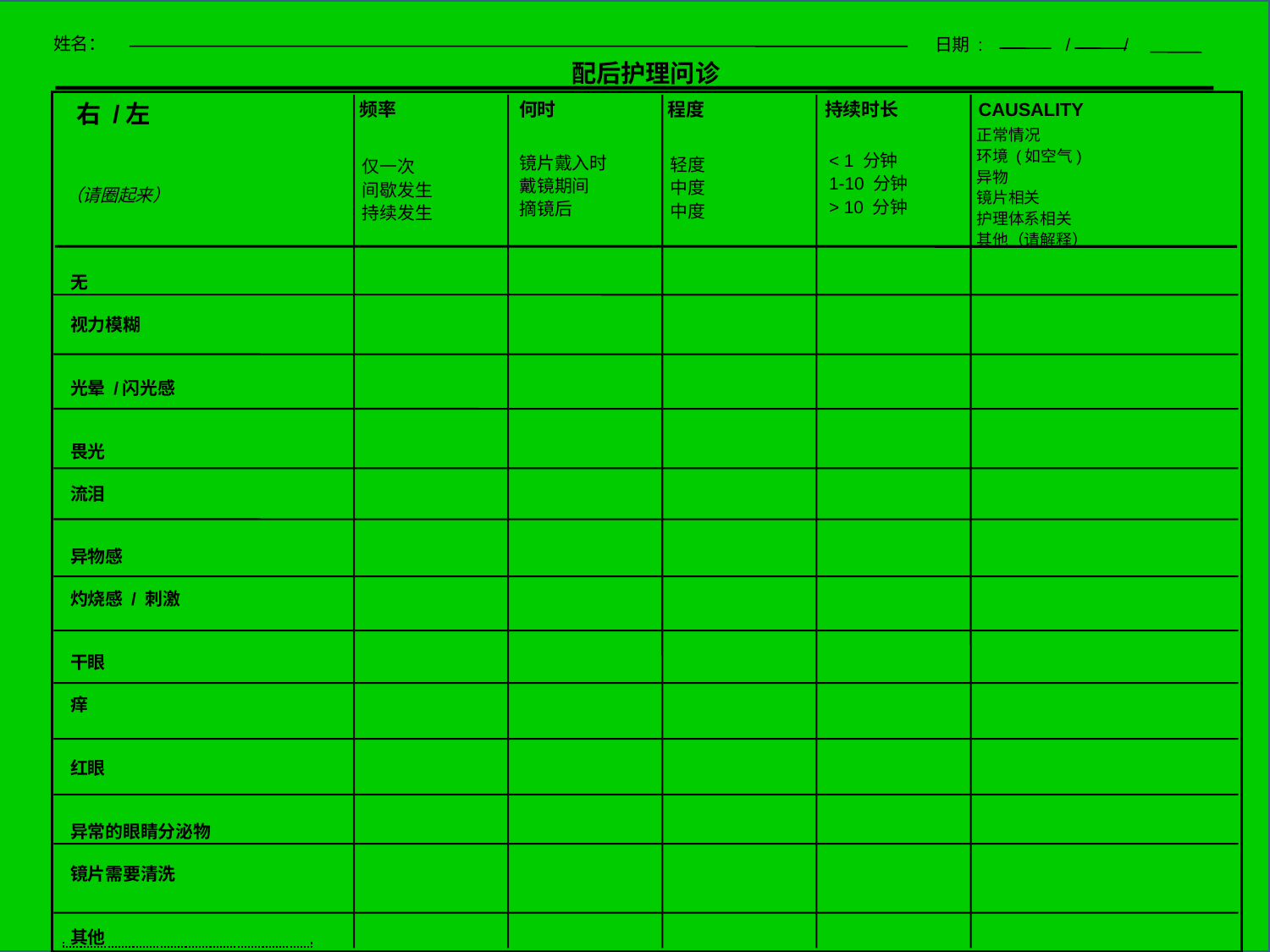

姓名：
日期 :                 /           /

配后护理问诊

频率
何时
程度
持续时长
CAUSALITY

右 /左

正常情况
环境 (如空气)
异物
镜片相关
护理体系相关
其他（请解释）
< 1 分钟
1-10 分钟
> 10 分钟
镜片戴入时
戴镜期间
摘镜后
轻度
中度
中度
仅一次
间歇发生
持续发生
（请圈起来）

无

视力模糊

光晕 /闪光感

畏光

流泪

异物感

灼烧感 / 刺激

干眼

痒

红眼

异常的眼睛分泌物

镜片需要清洗

其他